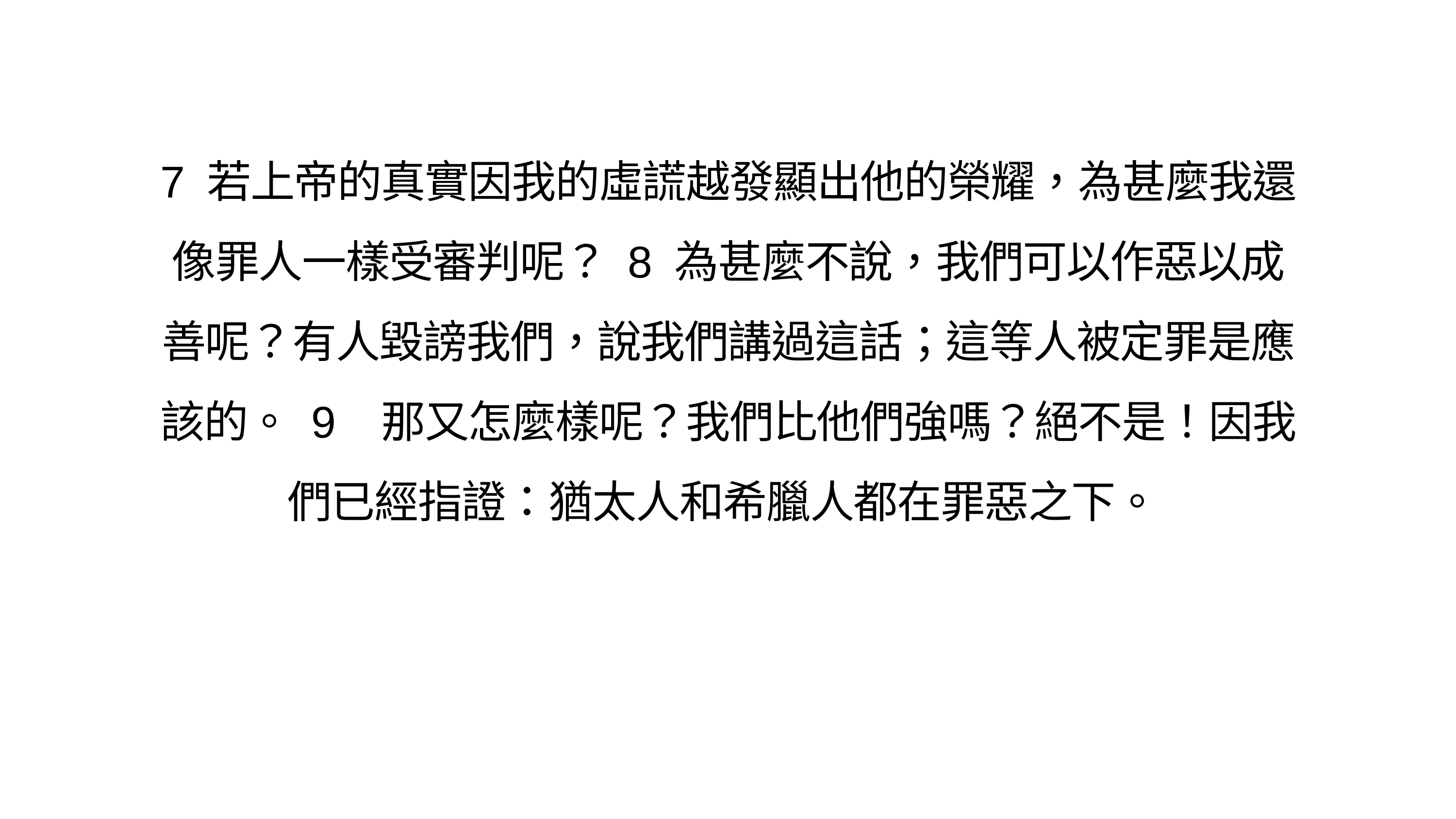

7 若上帝的真實因我的虛謊越發顯出他的榮耀，為甚麼我還像罪人一樣受審判呢？ 8 為甚麼不說，我們可以作惡以成善呢？有人毀謗我們，說我們講過這話；這等人被定罪是應該的。 9   那又怎麼樣呢？我們比他們強嗎？絕不是！因我們已經指證：猶太人和希臘人都在罪惡之下。